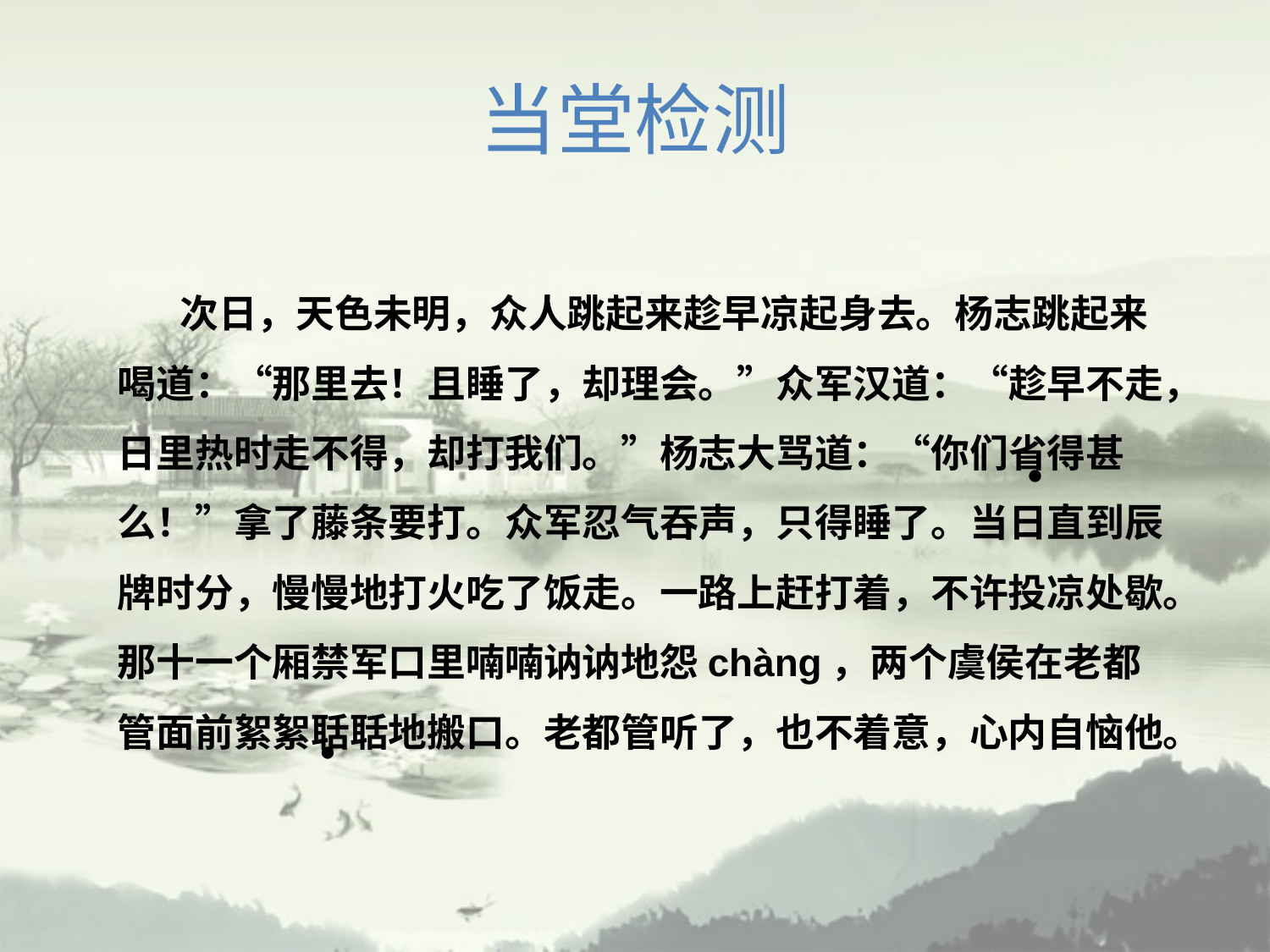

# 当堂检测
次日，天色未明，众人跳起来趁早凉起身去。杨志跳起来喝道：“那里去！且睡了，却理会。”众军汉道：“趁早不走，日里热时走不得，却打我们。”杨志大骂道：“你们省得甚么！”拿了藤条要打。众军忍气吞声，只得睡了。当日直到辰牌时分，慢慢地打火吃了饭走。一路上赶打着，不许投凉处歇。那十一个厢禁军口里喃喃讷讷地怨chàng，两个虞侯在老都管面前絮絮聒聒地搬口。老都管听了，也不着意，心内自恼他。
•
•